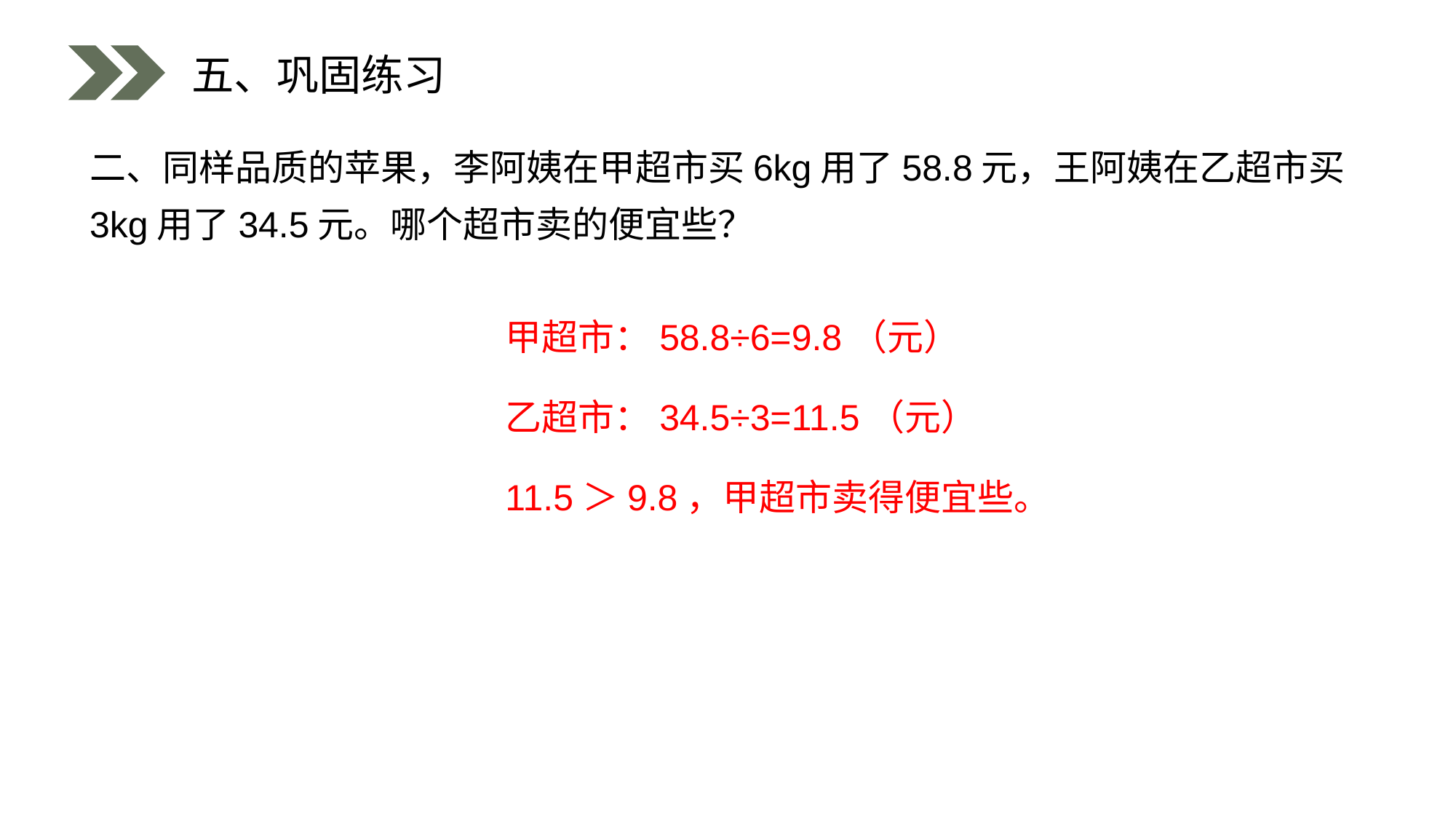

五、巩固练习
二、同样品质的苹果，李阿姨在甲超市买6kg用了58.8元，王阿姨在乙超市买3kg用了34.5元。哪个超市卖的便宜些？
甲超市：58.8÷6=9.8（元）
乙超市：34.5÷3=11.5（元）
11.5＞9.8，甲超市卖得便宜些。